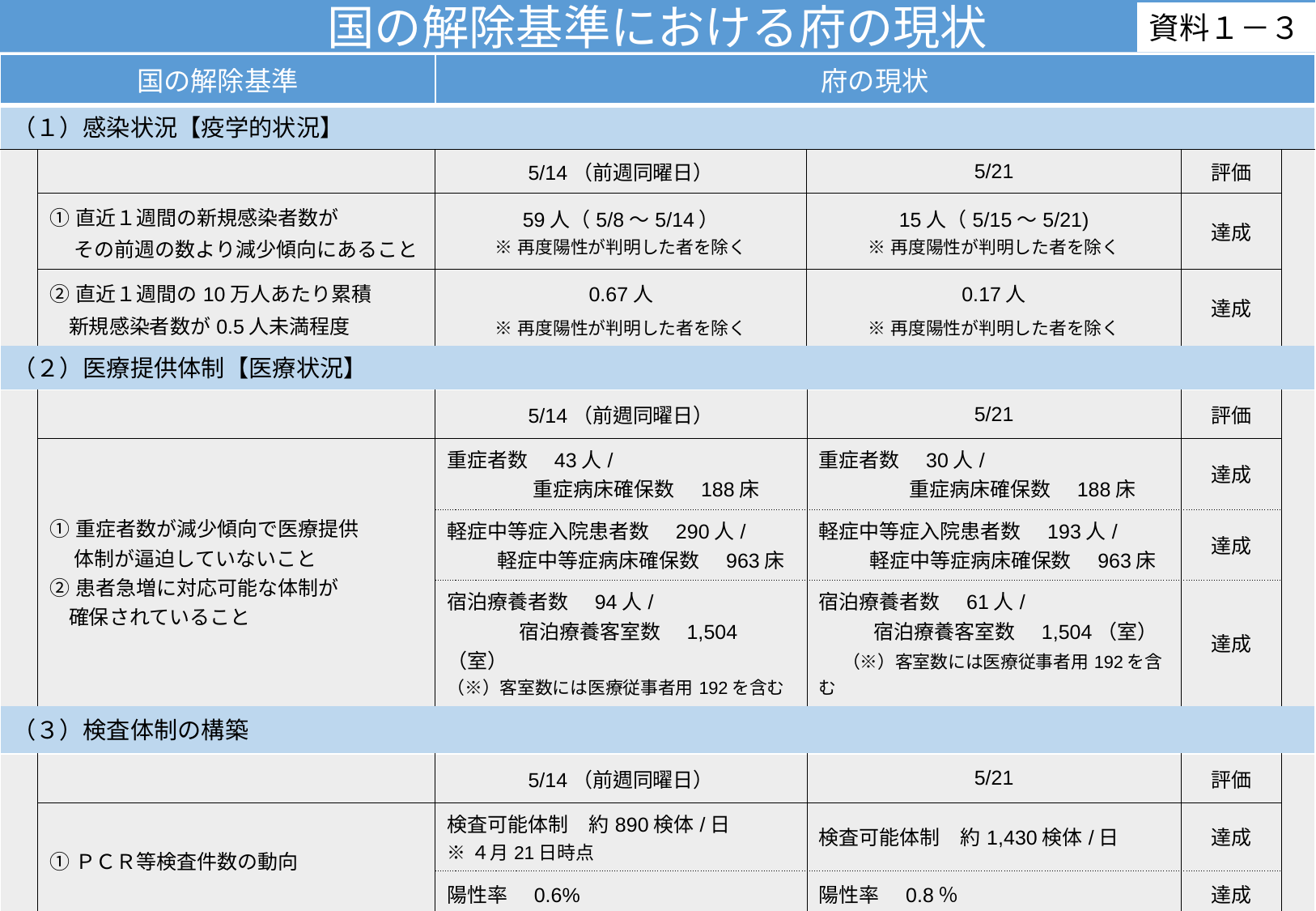

国の解除基準における府の現状
資料１－３
| 国の解除基準 |  | 府の現状 |  |  |  |
| --- | --- | --- | --- | --- | --- |
| （１）感染状況【疫学的状況】 |  |  |  |  |  |
|  |  | 5/14（前週同曜日） | 5/21 | 評価 |  |
|  | ①直近１週間の新規感染者数が 　 その前週の数より減少傾向にあること | 59人（5/8～5/14） ※再度陽性が判明した者を除く | 15人（5/15～5/21) ※再度陽性が判明した者を除く | 達成 |  |
|  | ②直近１週間の10万人あたり累積 新規感染者数が0.5人未満程度 | 0.67人 ※再度陽性が判明した者を除く | 0.17人 ※再度陽性が判明した者を除く | 達成 |  |
| （２）医療提供体制【医療状況】 |  |  |  |  |  |
|  |  | 5/14（前週同曜日） | 5/21 | 評価 |  |
|  | ①重症者数が減少傾向で医療提供 　 体制が逼迫していないこと ②患者急増に対応可能な体制が 確保されていること | 重症者数　43人/ 重症病床確保数　188床 | 重症者数　30人/ 重症病床確保数　188床 | 達成 |  |
|  |  | 軽症中等症入院患者数　290人/ 軽症中等症病床確保数　963床 | 軽症中等症入院患者数　193人/ 軽症中等症病床確保数　963床 | 達成 |  |
|  |  | 宿泊療養者数　94人/ 　 　宿泊療養客室数　1,504（室） （※）客室数には医療従事者用192を含む | 宿泊療養者数　61人/ 宿泊療養客室数　1,504（室） （※）客室数には医療従事者用192を含む | 達成 |  |
| （３）検査体制の構築 |  |  |  |  |  |
|  |  | 5/14（前週同曜日） | 5/21 | 評価 |  |
|  | ①ＰＣＲ等検査件数の動向 | 検査可能体制　約890検体/日 ※４月21日時点 | 検査可能体制　約1,430検体/日 | 達成 |  |
|  |  | 陽性率　0.6% | 陽性率　0.8％ | 達成 |  |
|  |  |  |  |  |  |